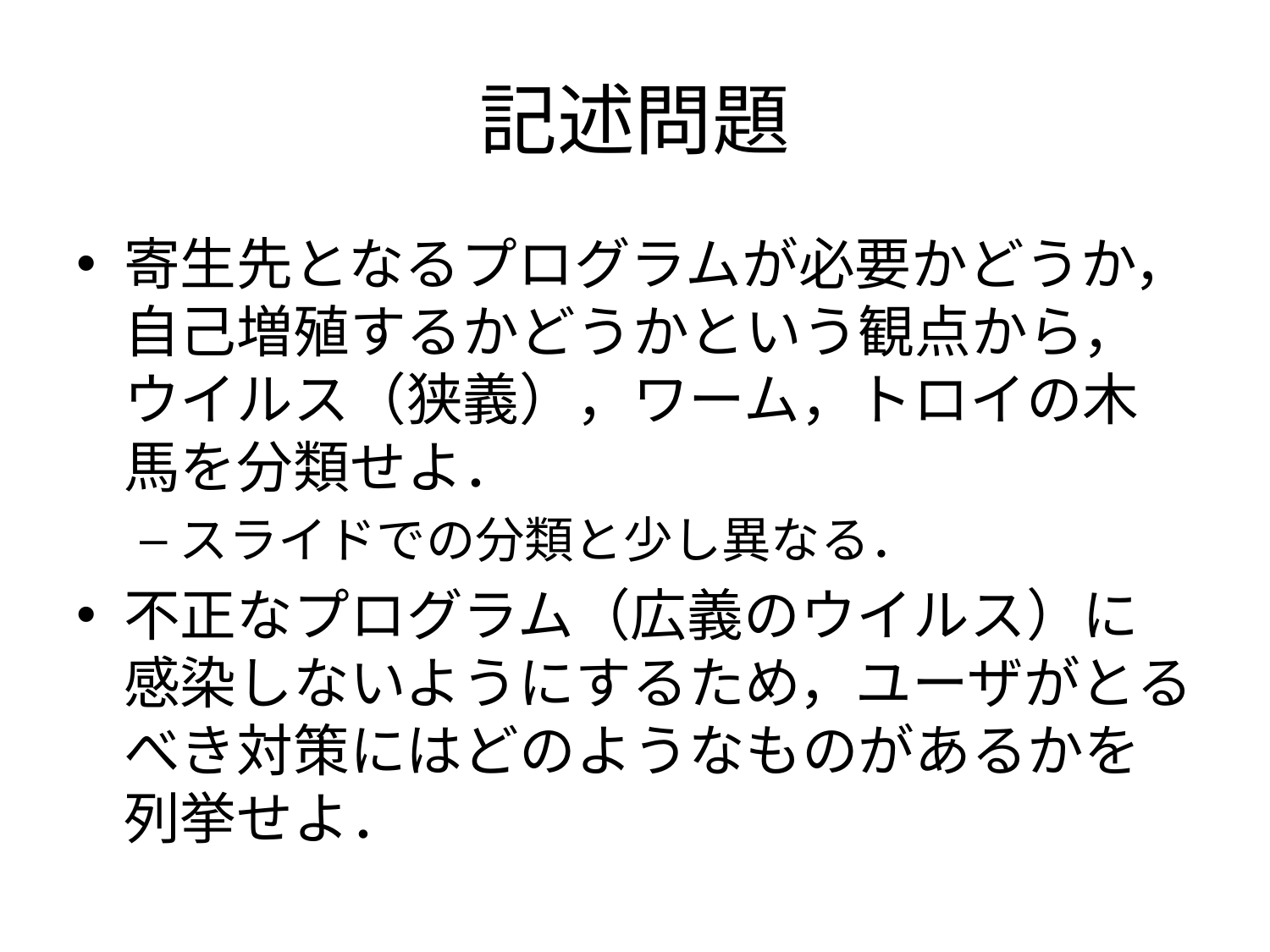

# 記述問題
寄生先となるプログラムが必要かどうか，自己増殖するかどうかという観点から，ウイルス（狭義），ワーム，トロイの木馬を分類せよ．
スライドでの分類と少し異なる．
不正なプログラム（広義のウイルス）に感染しないようにするため，ユーザがとるべき対策にはどのようなものがあるかを列挙せよ．